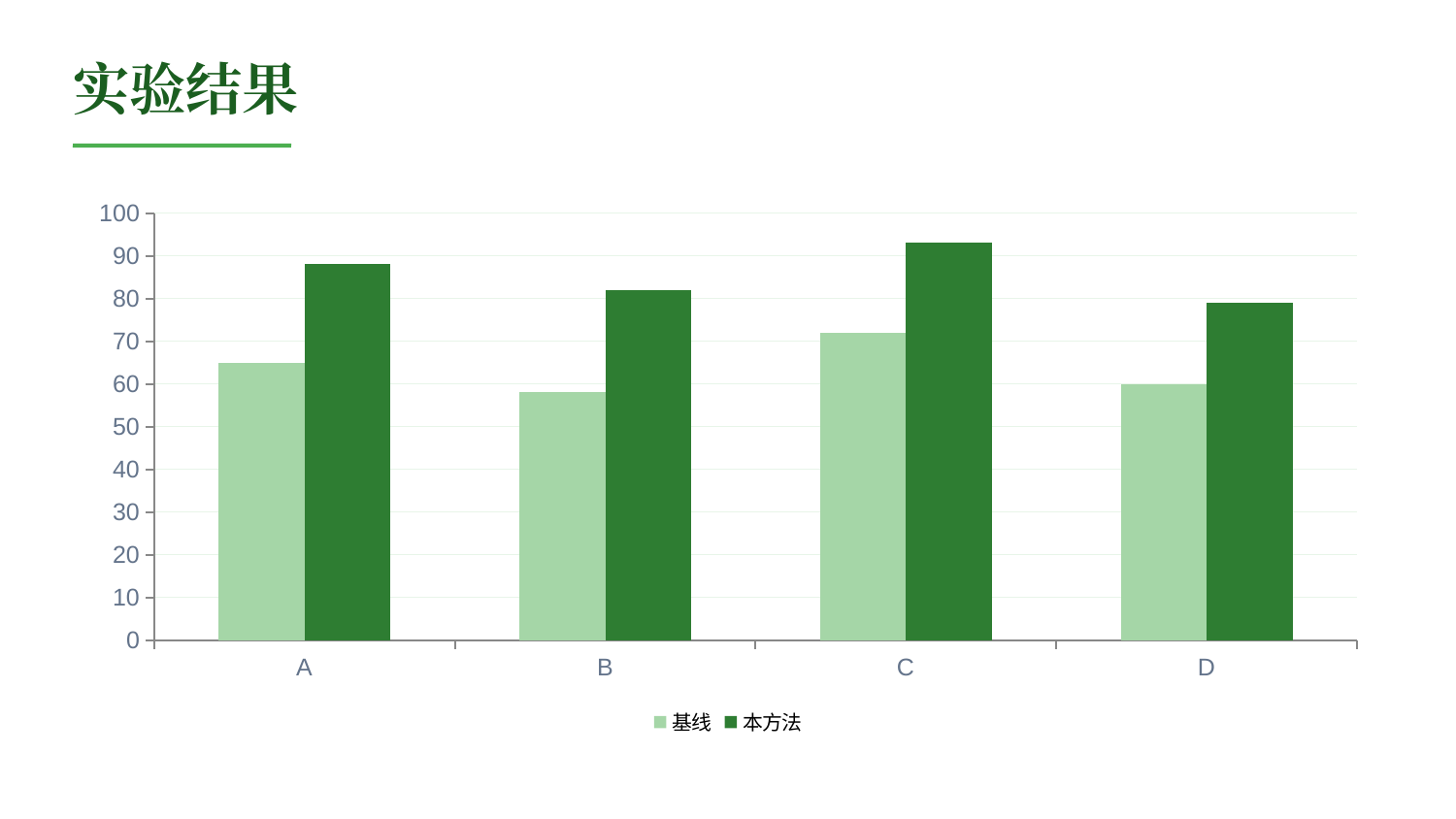

实验结果

### Chart

| Category | 基线 | 本方法 |
|---|---|---|
| A | 65.0 | 88.0 |
| B | 58.0 | 82.0 |
| C | 72.0 | 93.0 |
| D | 60.0 | 79.0 |